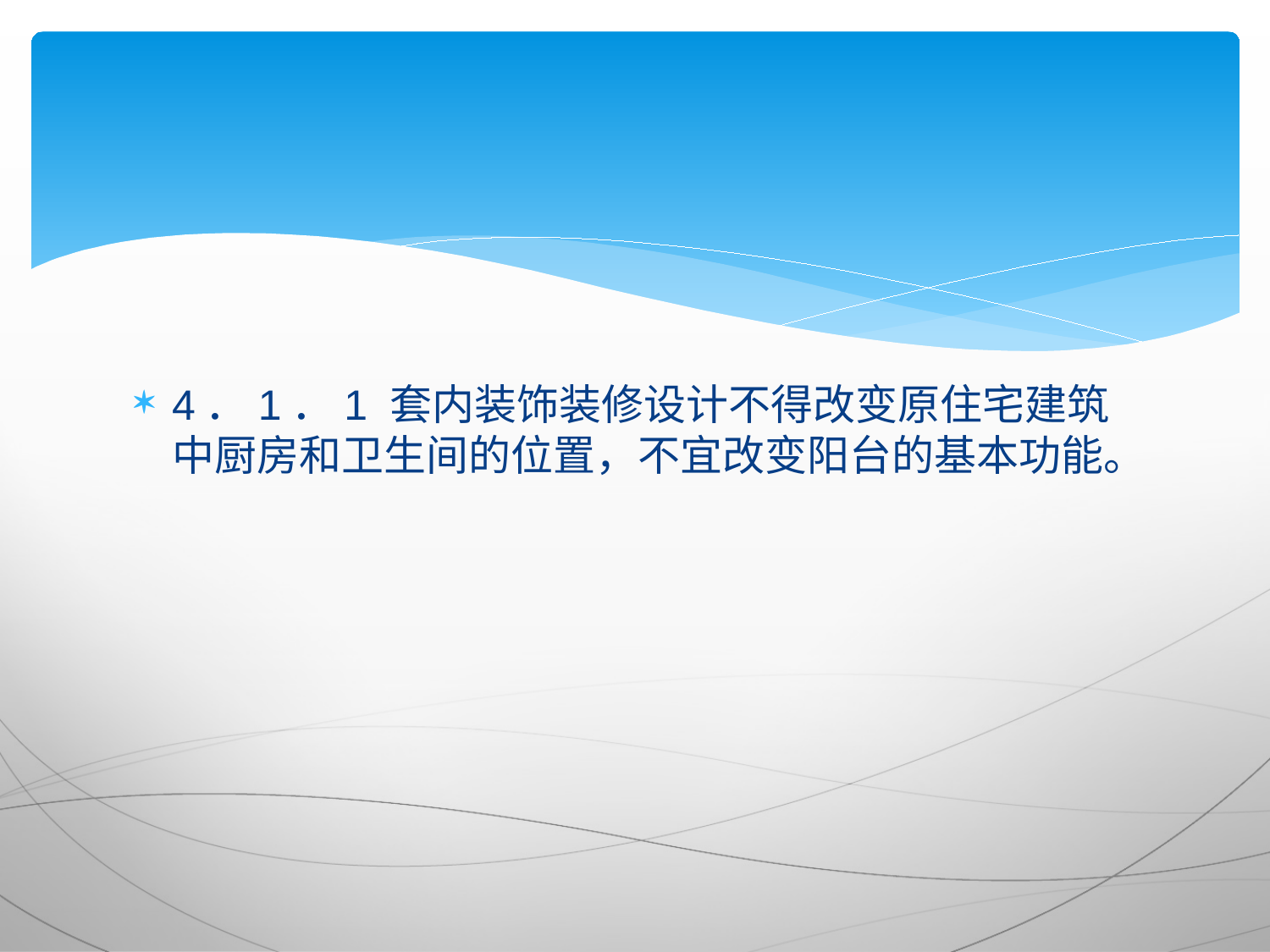

#
4．1．1 套内装饰装修设计不得改变原住宅建筑中厨房和卫生间的位置，不宜改变阳台的基本功能。